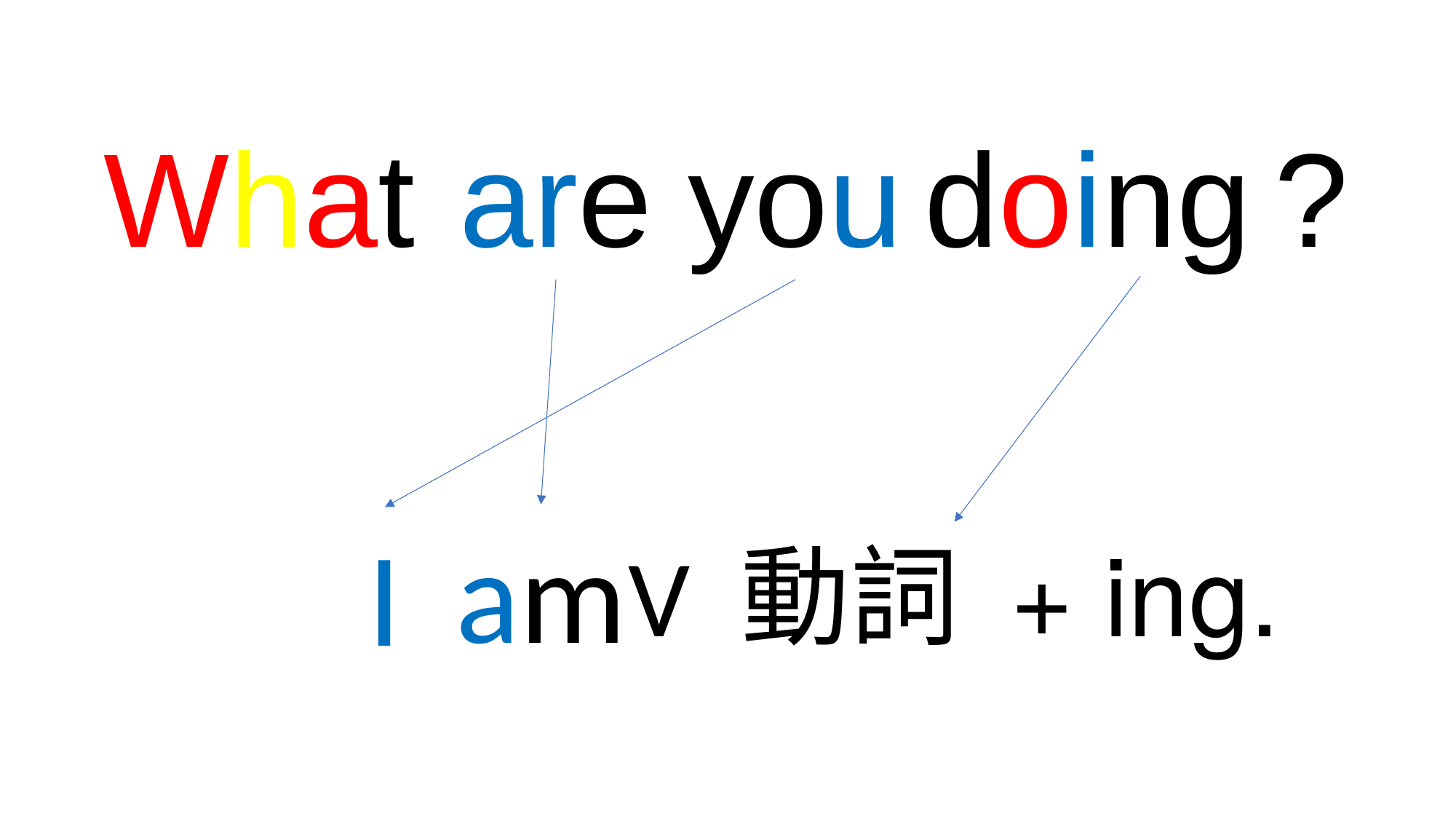

What
are
you
doing
?
am
I
V 動詞 + ing.